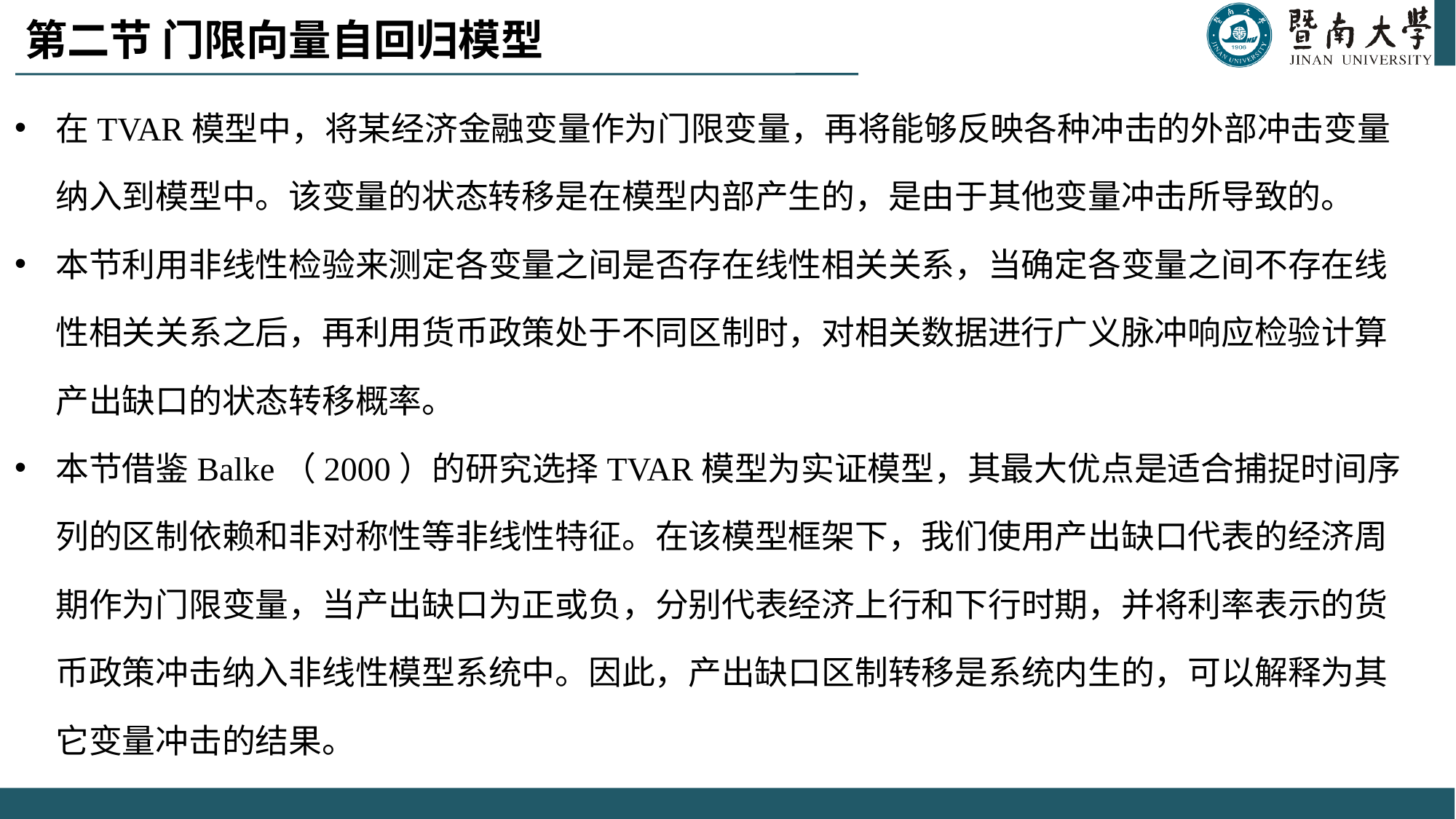

# 第二节 门限向量自回归模型
在TVAR模型中，将某经济金融变量作为门限变量，再将能够反映各种冲击的外部冲击变量纳入到模型中。该变量的状态转移是在模型内部产生的，是由于其他变量冲击所导致的。
本节利用非线性检验来测定各变量之间是否存在线性相关关系，当确定各变量之间不存在线性相关关系之后，再利用货币政策处于不同区制时，对相关数据进行广义脉冲响应检验计算产出缺口的状态转移概率。
本节借鉴Balke（2000）的研究选择TVAR模型为实证模型，其最大优点是适合捕捉时间序列的区制依赖和非对称性等非线性特征。在该模型框架下，我们使用产出缺口代表的经济周期作为门限变量，当产出缺口为正或负，分别代表经济上行和下行时期，并将利率表示的货币政策冲击纳入非线性模型系统中。因此，产出缺口区制转移是系统内生的，可以解释为其它变量冲击的结果。